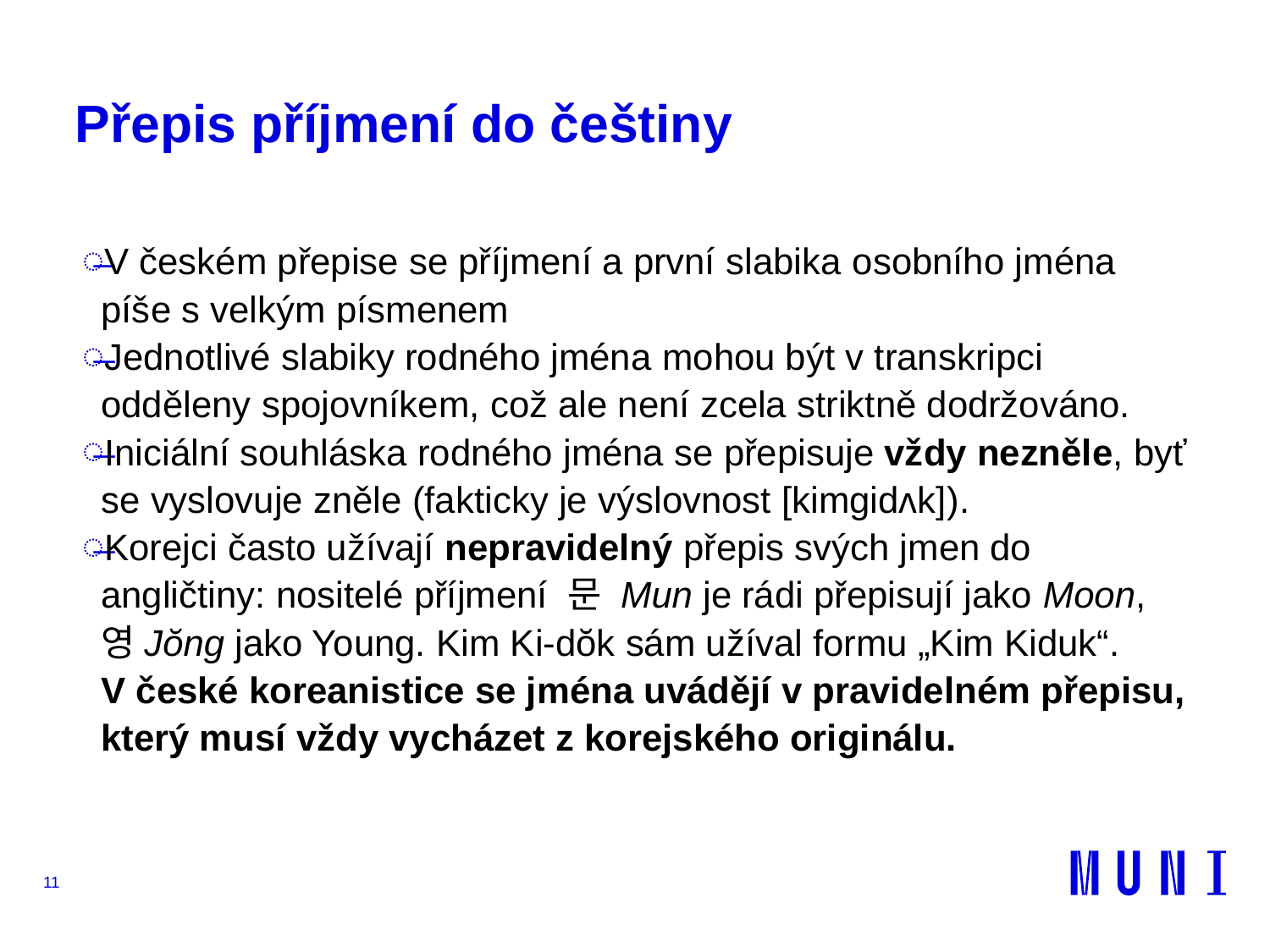

# Přepis příjmení do češtiny
V českém přepise se příjmení a první slabika osobního jména píše s velkým písmenem
Jednotlivé slabiky rodného jména mohou být v transkripci odděleny spojovníkem, což ale není zcela striktně dodržováno.
Iniciální souhláska rodného jména se přepisuje vždy nezněle, byť se vyslovuje zněle (fakticky je výslovnost [kimɡidʌk]).
Korejci často užívají nepravidelný přepis svých jmen do angličtiny: nositelé příjmení 문 Mun je rádi přepisují jako Moon, 영Jŏng jako Young. Kim Ki-dŏk sám užíval formu „Kim Kiduk“.
V české koreanistice se jména uvádějí v pravidelném přepisu, který musí vždy vycházet z korejského originálu.
11